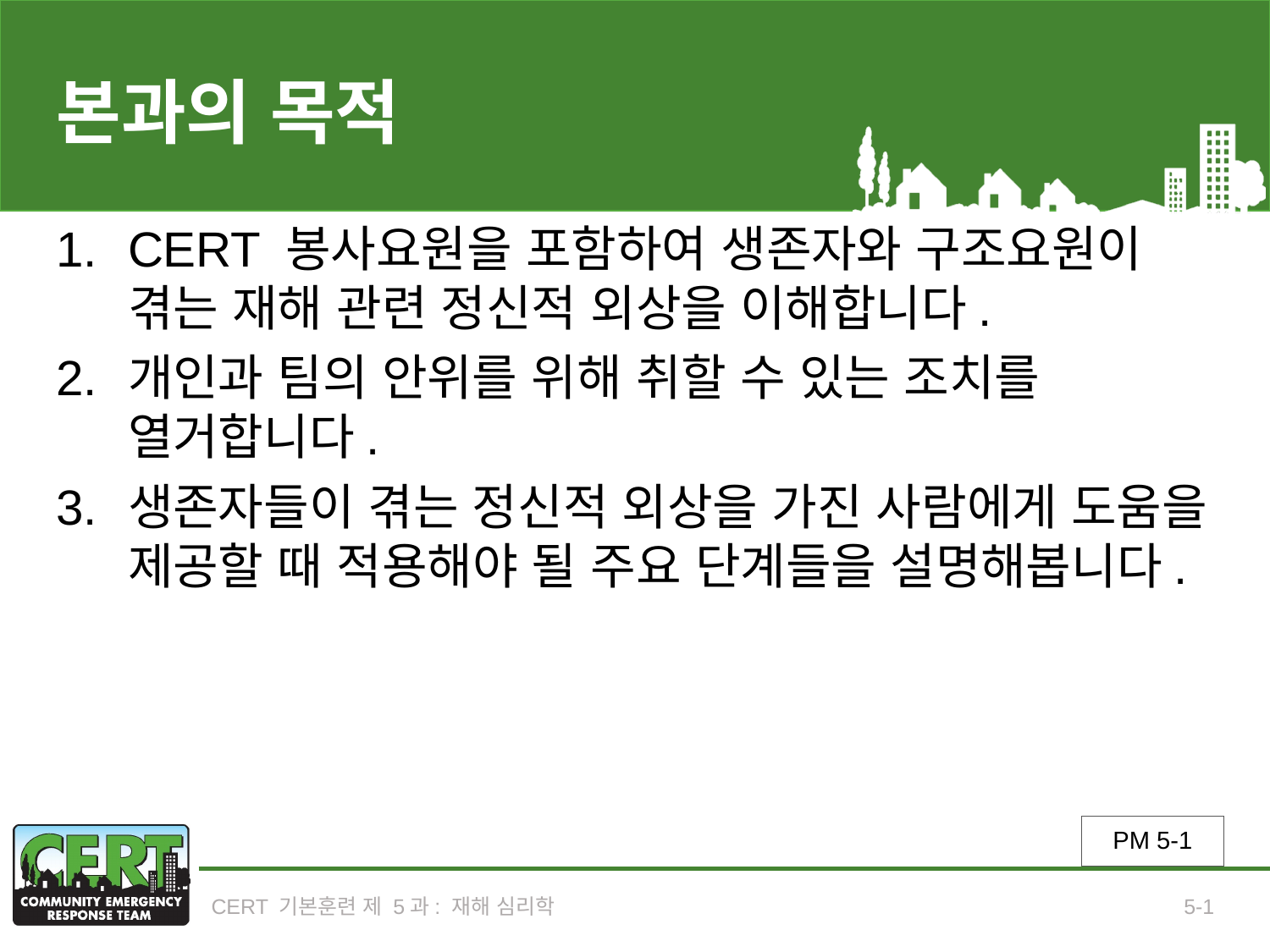

# 본과의 목적
CERT 봉사요원을 포함하여 생존자와 구조요원이 겪는 재해 관련 정신적 외상을 이해합니다.
개인과 팀의 안위를 위해 취할 수 있는 조치를 열거합니다.
생존자들이 겪는 정신적 외상을 가진 사람에게 도움을 제공할 때 적용해야 될 주요 단계들을 설명해봅니다.
PM 5-1
CERT 기본훈련 제 5과: 재해 심리학
5-1